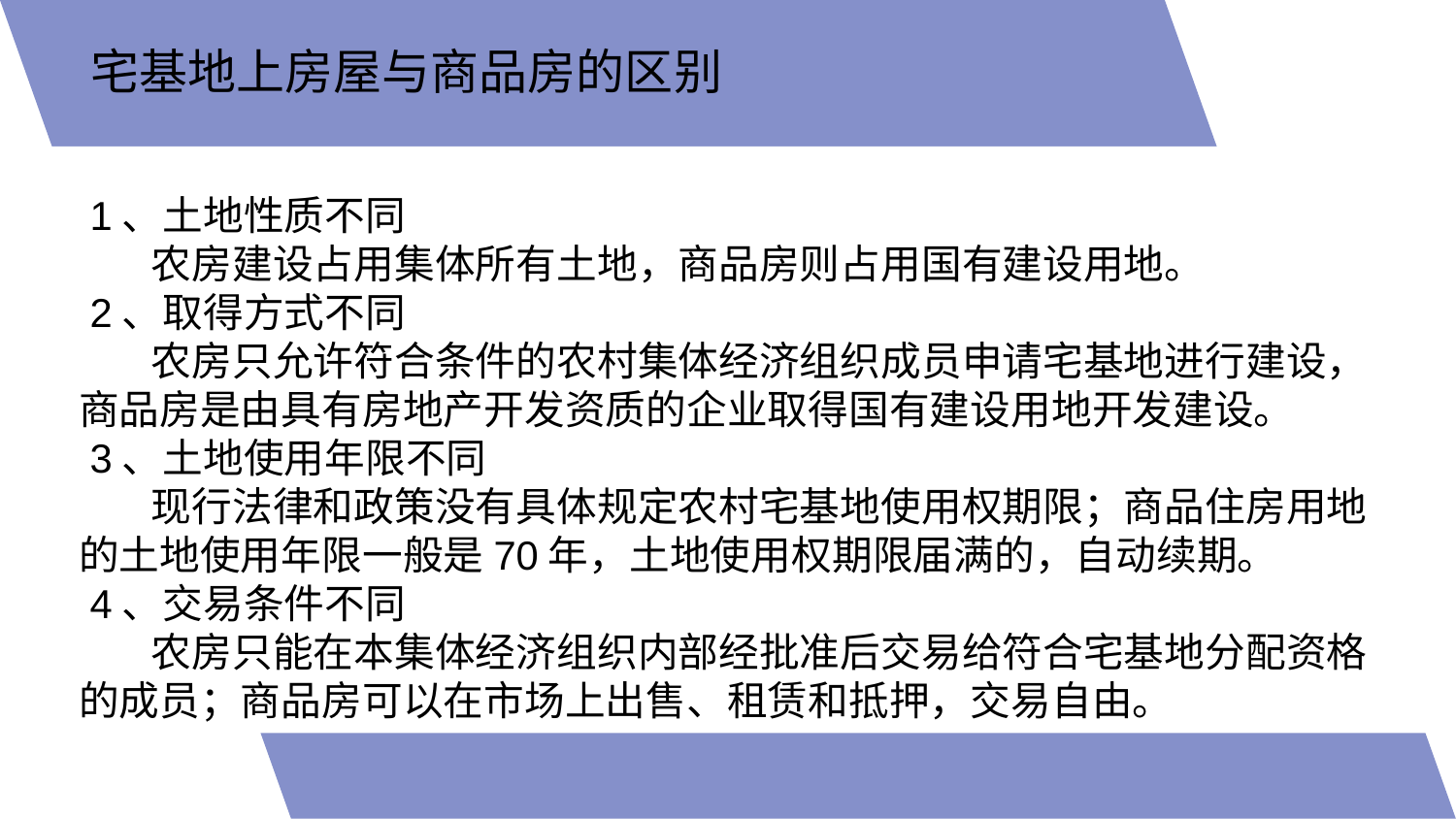

宅基地上房屋与商品房的区别

 1、土地性质不同
       农房建设占用集体所有土地，商品房则占用国有建设用地。
 2、取得方式不同
       农房只允许符合条件的农村集体经济组织成员申请宅基地进行建设，商品房是由具有房地产开发资质的企业取得国有建设用地开发建设。
 3、土地使用年限不同
       现行法律和政策没有具体规定农村宅基地使用权期限；商品住房用地的土地使用年限一般是70年，土地使用权期限届满的，自动续期。
 4、交易条件不同
       农房只能在本集体经济组织内部经批准后交易给符合宅基地分配资格的成员；商品房可以在市场上出售、租赁和抵押，交易自由。